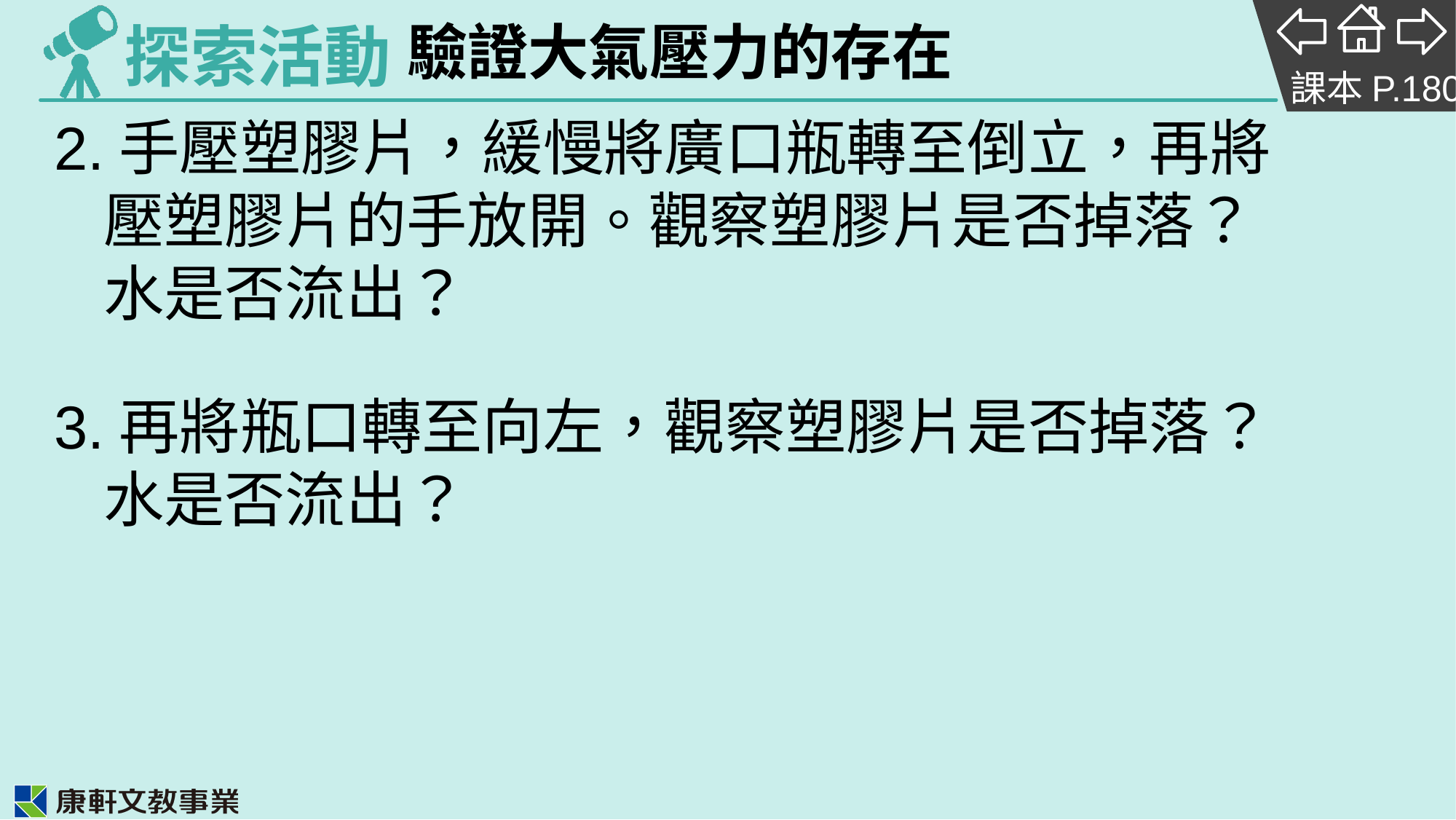

# 驗證大氣壓力的存在
課本P.180
2.手壓塑膠片，緩慢將廣口瓶轉至倒立，再將
壓塑膠片的手放開。觀察塑膠片是否掉落？
水是否流出？

3.再將瓶口轉至向左，觀察塑膠片是否掉落？
水是否流出？